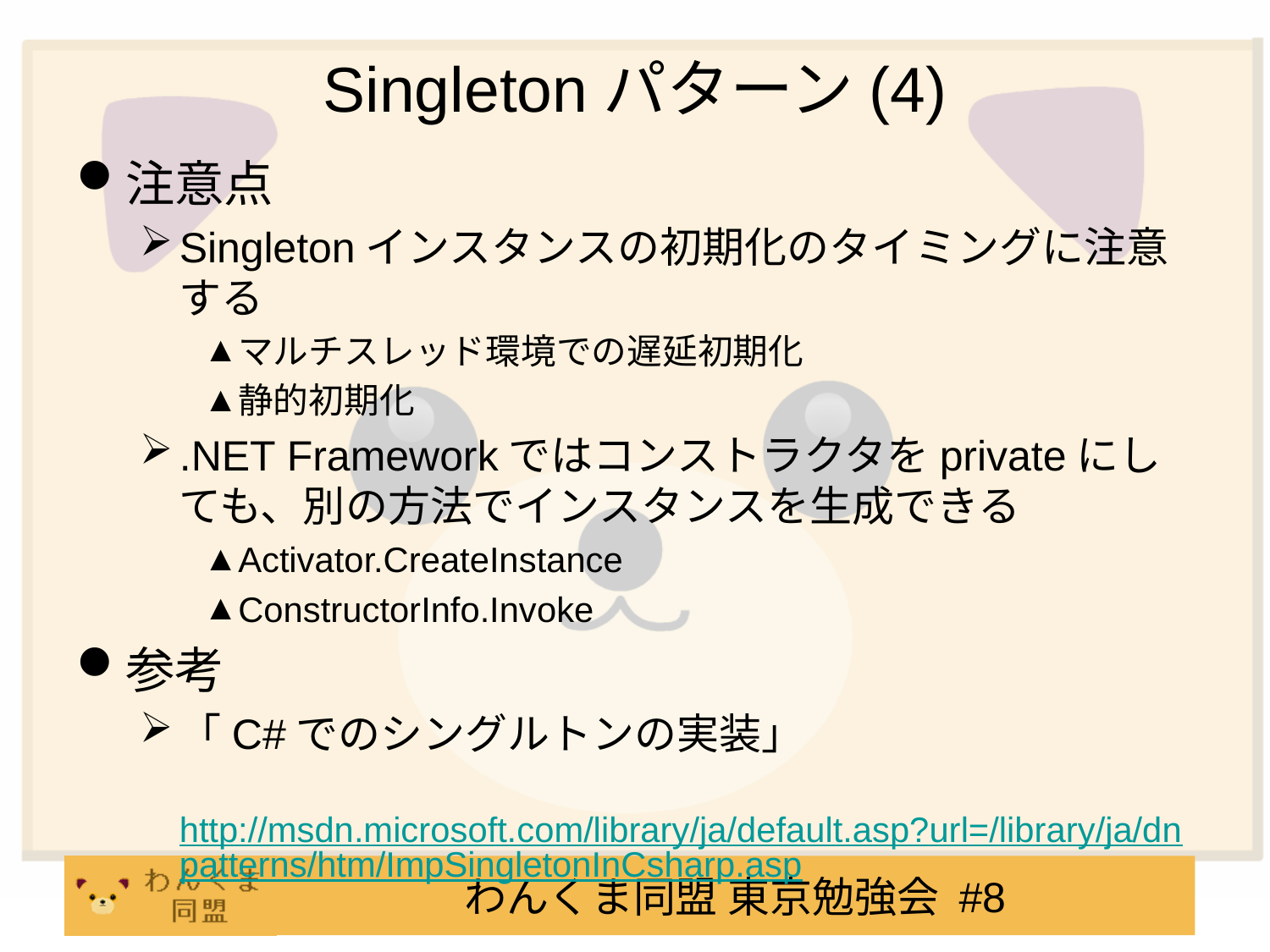

# Singletonパターン(4)
注意点
Singletonインスタンスの初期化のタイミングに注意する
マルチスレッド環境での遅延初期化
静的初期化
.NET Frameworkではコンストラクタをprivateにしても、別の方法でインスタンスを生成できる
Activator.CreateInstance
ConstructorInfo.Invoke
参考
「C#でのシングルトンの実装」
	http://msdn.microsoft.com/library/ja/default.asp?url=/library/ja/dnpatterns/htm/ImpSingletonInCsharp.asp